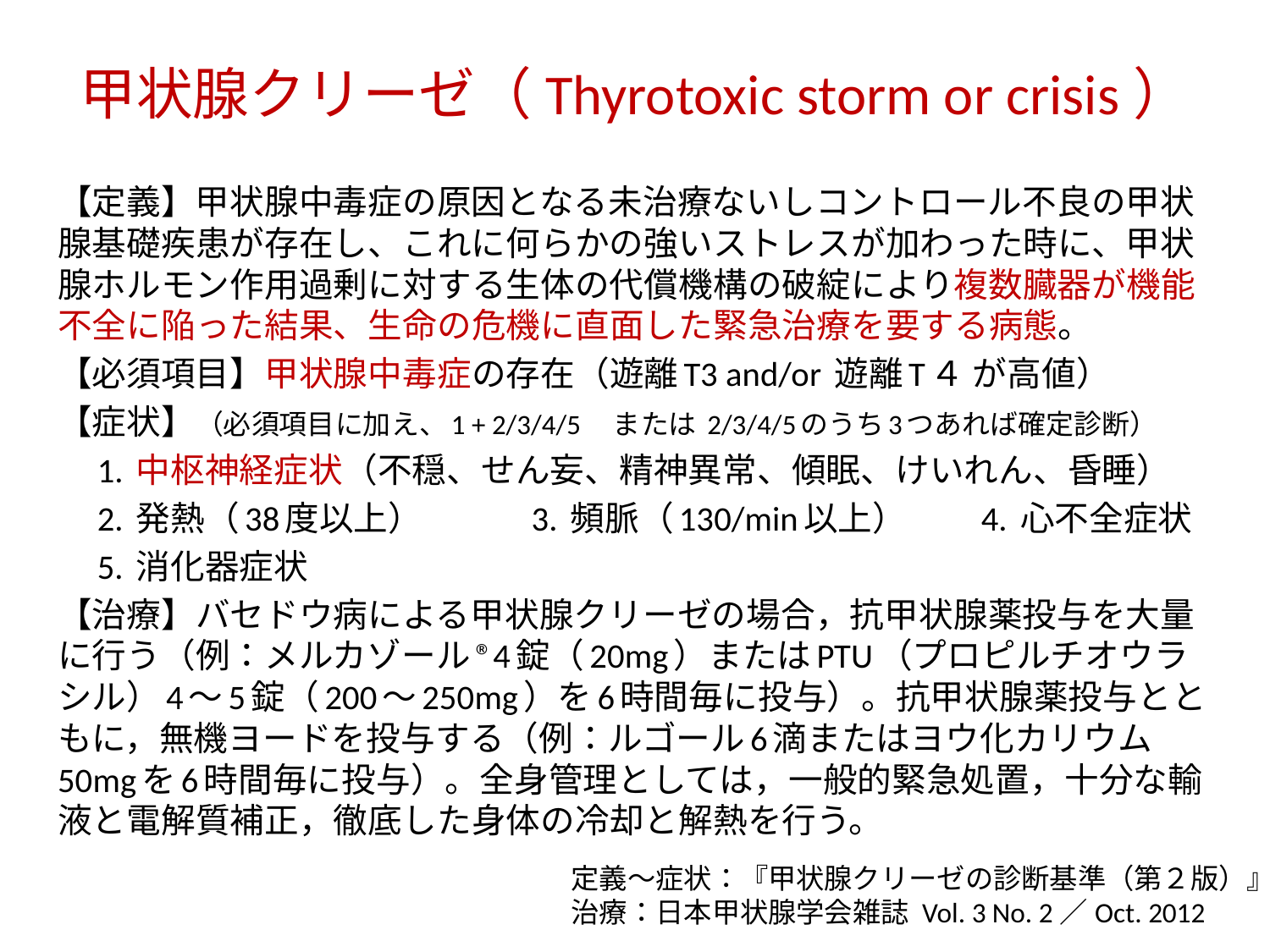

# 甲状腺クリーゼ（Thyrotoxic storm or crisis）
【定義】甲状腺中毒症の原因となる未治療ないしコントロール不良の甲状腺基礎疾患が存在し、これに何らかの強いストレスが加わった時に、甲状腺ホルモン作用過剰に対する生体の代償機構の破綻により複数臓器が機能不全に陥った結果、生命の危機に直面した緊急治療を要する病態。
【必須項目】甲状腺中毒症の存在（遊離T3 and/or 遊離T４ が高値）
【症状】（必須項目に加え、1 + 2/3/4/5　または 2/3/4/5のうち3つあれば確定診断）
　1. 中枢神経症状（不穏、せん妄、精神異常、傾眠、けいれん、昏睡）
　2. 発熱（38度以上）　　　3. 頻脈（130/min以上）　　4. 心不全症状
　5. 消化器症状
【治療】バセドウ病による甲状腺クリーゼの場合，抗甲状腺薬投与を大量に行う（例：メルカゾール®4錠（20mg）またはPTU（プロピルチオウラシル）4〜5錠（200〜250mg）を6時間毎に投与）。抗甲状腺薬投与とともに，無機ヨードを投与する（例：ルゴール6滴またはヨウ化カリウム50mgを6時間毎に投与）。全身管理としては，一般的緊急処置，十分な輸液と電解質補正，徹底した身体の冷却と解熱を行う。
定義～症状：『甲状腺クリーゼの診断基準（第２版）』
治療：日本甲状腺学会雑誌 Vol. 3 No. 2／Oct. 2012